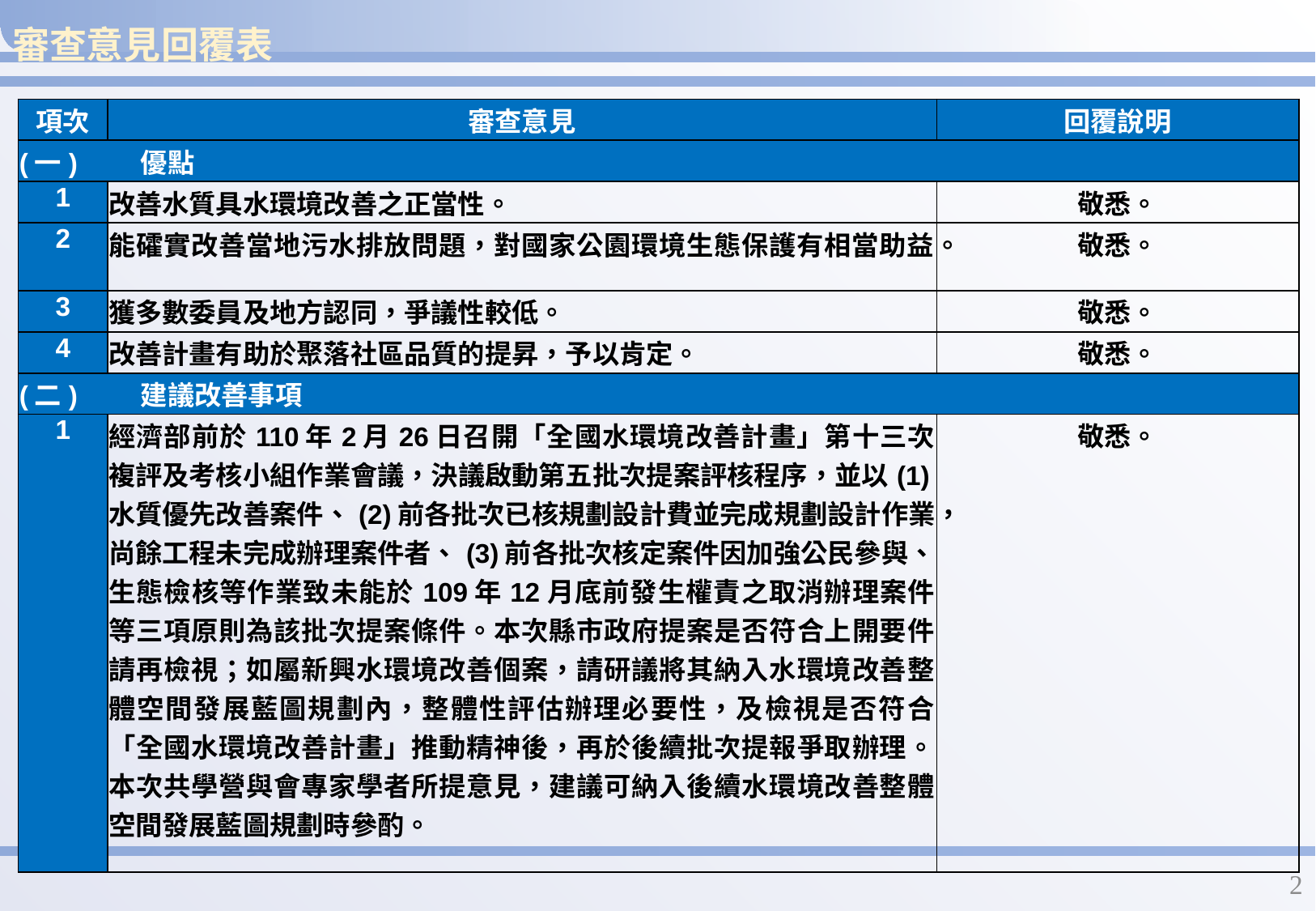

# 審查意見回覆表
| 項次 | 審查意見 | 回覆說明 |
| --- | --- | --- |
| (一) 優點 |  |  |
| 1 | 改善水質具水環境改善之正當性。 | 敬悉。 |
| 2 | 能礭實改善當地污水排放問題，對國家公園環境生態保護有相當助益。 | 敬悉。 |
| 3 | 獲多數委員及地方認同，爭議性較低。 | 敬悉。 |
| 4 | 改善計畫有助於聚落社區品質的提昇，予以肯定。 | 敬悉。 |
| (二) 建議改善事項 |  |  |
| 1 | 經濟部前於110年2月26日召開「全國水環境改善計畫」第十三次複評及考核小組作業會議，決議啟動第五批次提案評核程序，並以(1)水質優先改善案件、(2)前各批次已核規劃設計費並完成規劃設計作業，尚餘工程未完成辦理案件者、(3)前各批次核定案件因加強公民參與、生態檢核等作業致未能於109年12月底前發生權責之取消辦理案件等三項原則為該批次提案條件。本次縣市政府提案是否符合上開要件請再檢視；如屬新興水環境改善個案，請研議將其納入水環境改善整體空間發展藍圖規劃內，整體性評估辦理必要性，及檢視是否符合「全國水環境改善計畫」推動精神後，再於後續批次提報爭取辦理。本次共學營與會專家學者所提意見，建議可納入後續水環境改善整體空間發展藍圖規劃時參酌。 | 敬悉。 |
2